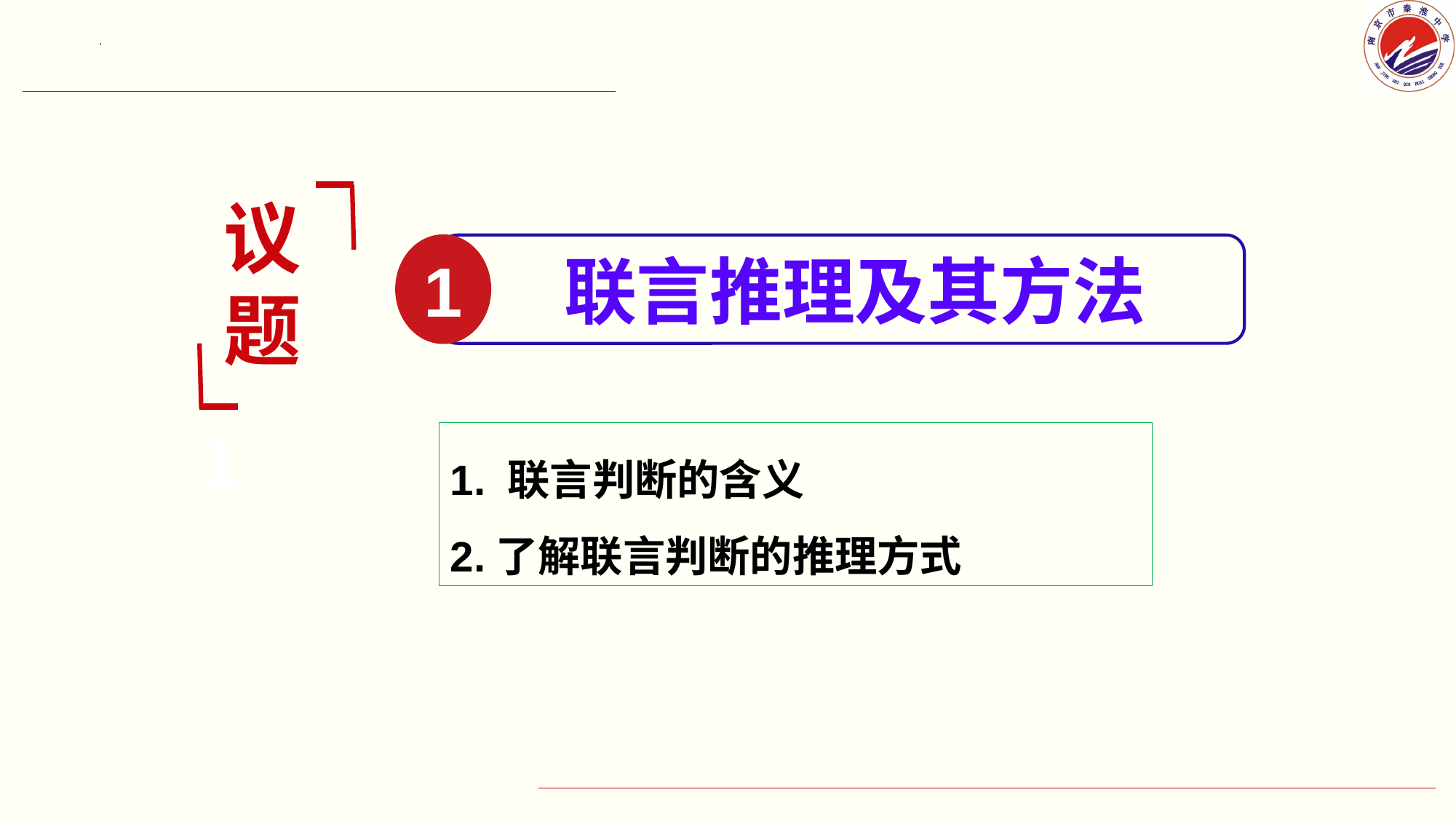

议题
1
       联言推理及其方法
1
1. 联言判断的含义
2.了解联言判断的推理方式